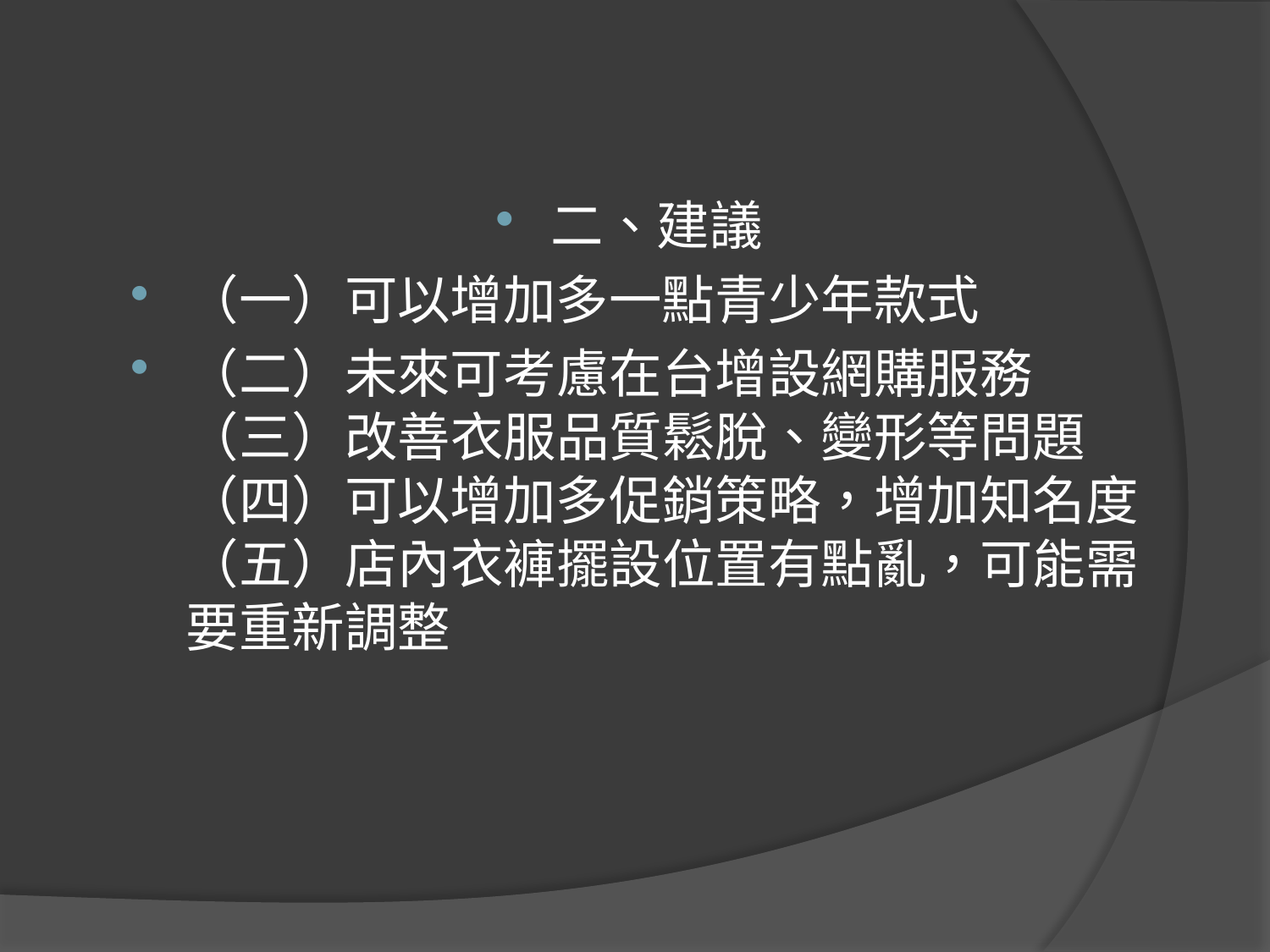

二、建議
（一）可以增加多一點青少年款式
（二）未來可考慮在台增設網購服務 （三）改善衣服品質鬆脫、變形等問題 （四）可以增加多促銷策略，增加知名度 （五）店內衣褲擺設位置有點亂，可能需要重新調整